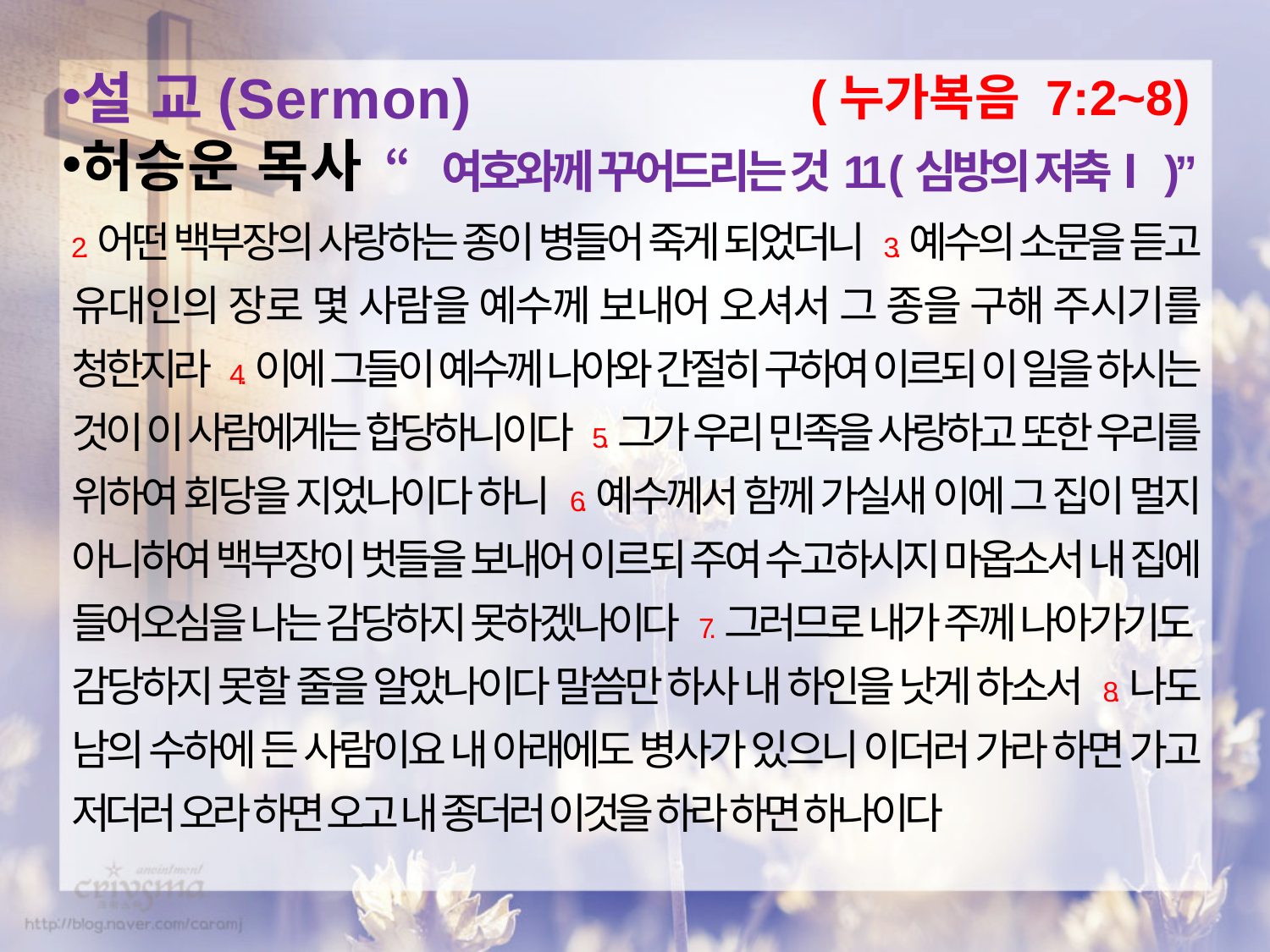

설 교(Sermon)
허승운 목사
(누가복음 7:2~8)
“여호와께 꾸어드리는 것11 (심방의 저축Ⅰ)”
2.어떤 백부장의 사랑하는 종이 병들어 죽게 되었더니 3.예수의 소문을 듣고 유대인의 장로 몇 사람을 예수께 보내어 오셔서 그 종을 구해 주시기를 청한지라 4.이에 그들이 예수께 나아와 간절히 구하여 이르되 이 일을 하시는 것이 이 사람에게는 합당하니이다 5.그가 우리 민족을 사랑하고 또한 우리를 위하여 회당을 지었나이다 하니 6.예수께서 함께 가실새 이에 그 집이 멀지 아니하여 백부장이 벗들을 보내어 이르되 주여 수고하시지 마옵소서 내 집에 들어오심을 나는 감당하지 못하겠나이다 7.그러므로 내가 주께 나아가기도 감당하지 못할 줄을 알았나이다 말씀만 하사 내 하인을 낫게 하소서 8.나도 남의 수하에 든 사람이요 내 아래에도 병사가 있으니 이더러 가라 하면 가고 저더러 오라 하면 오고 내 종더러 이것을 하라 하면 하나이다